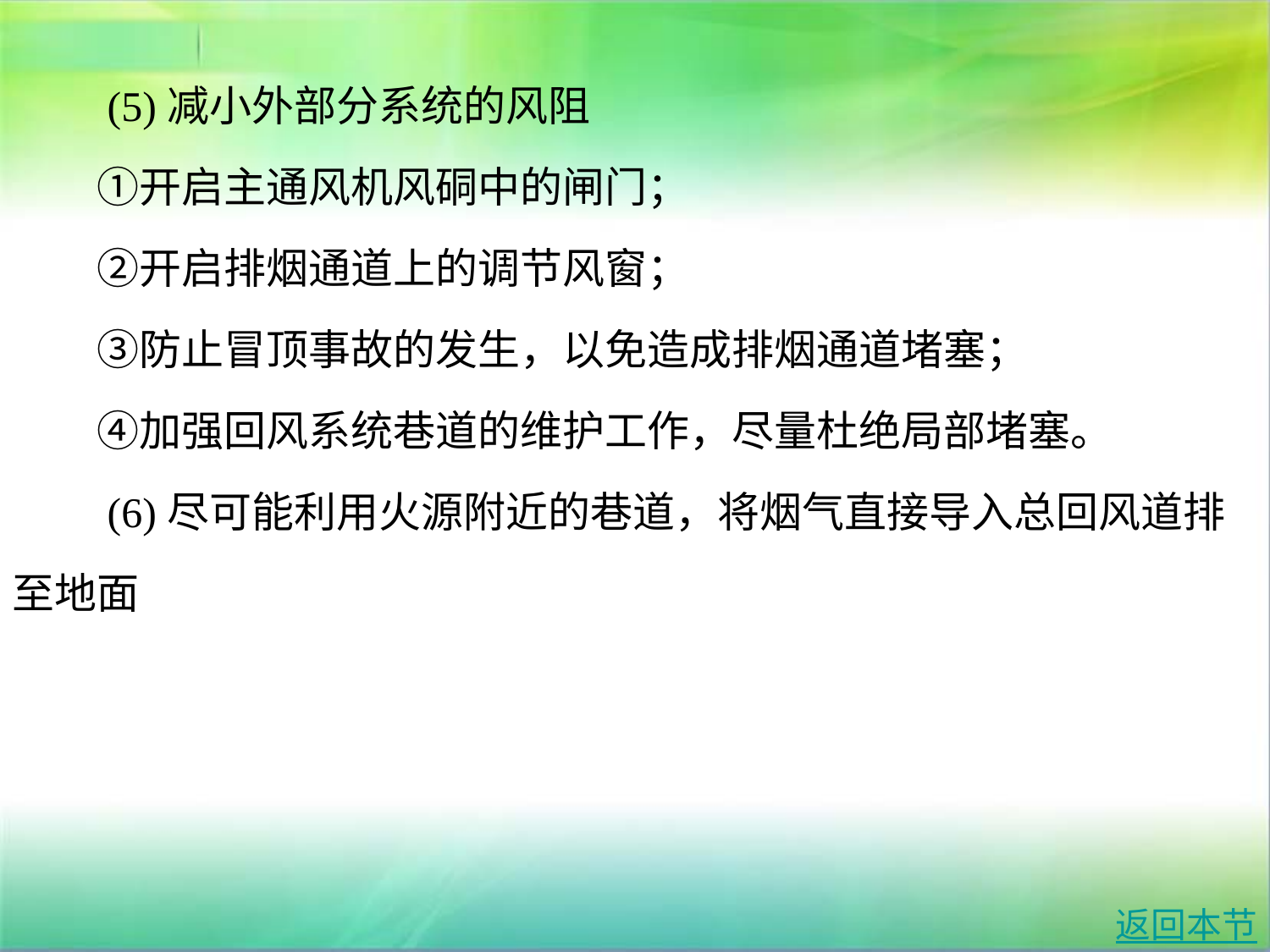

(5)减小外部分系统的风阻
　　①开启主通风机风硐中的闸门；
　　②开启排烟通道上的调节风窗；
　　③防止冒顶事故的发生，以免造成排烟通道堵塞；
　　④加强回风系统巷道的维护工作，尽量杜绝局部堵塞。
　　(6)尽可能利用火源附近的巷道，将烟气直接导入总回风道排至地面
返回本节